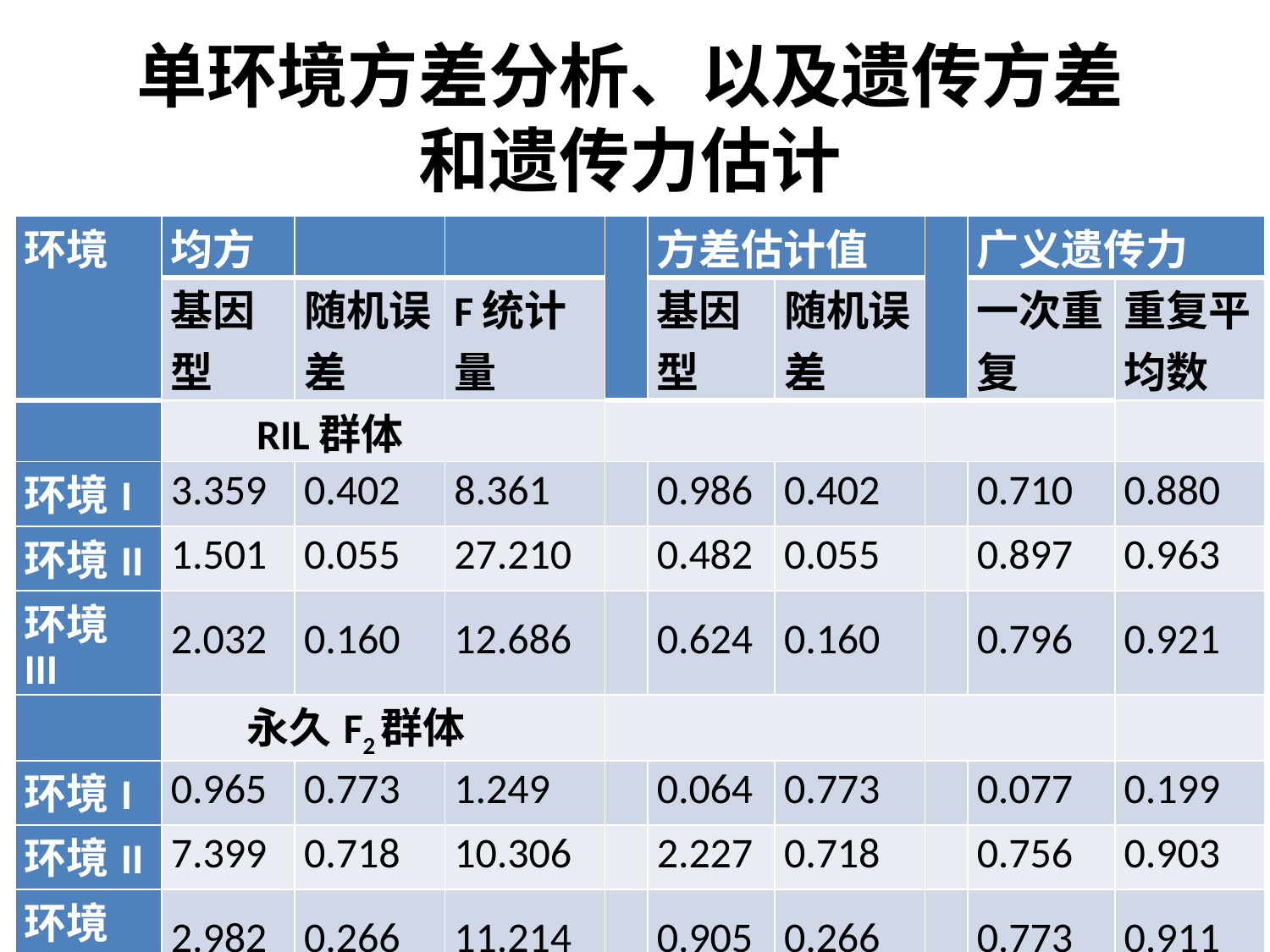

# 单环境方差分析、以及遗传方差和遗传力估计
| 环境 | 均方 |  |  |  | 方差估计值 |  |  | 广义遗传力 |  |
| --- | --- | --- | --- | --- | --- | --- | --- | --- | --- |
|  | 基因型 | 随机误差 | F统计量 |  | 基因型 | 随机误差 |  | 一次重复 | 重复平均数 |
|  | RIL群体 |  |  |  |  |  |  |  |  |
| 环境I | 3.359 | 0.402 | 8.361 |  | 0.986 | 0.402 |  | 0.710 | 0.880 |
| 环境II | 1.501 | 0.055 | 27.210 |  | 0.482 | 0.055 |  | 0.897 | 0.963 |
| 环境III | 2.032 | 0.160 | 12.686 |  | 0.624 | 0.160 |  | 0.796 | 0.921 |
|  | 永久F2群体 |  |  |  |  |  |  |  |  |
| 环境I | 0.965 | 0.773 | 1.249 |  | 0.064 | 0.773 |  | 0.077 | 0.199 |
| 环境II | 7.399 | 0.718 | 10.306 |  | 2.227 | 0.718 |  | 0.756 | 0.903 |
| 环境III | 2.982 | 0.266 | 11.214 |  | 0.905 | 0.266 |  | 0.773 | 0.911 |